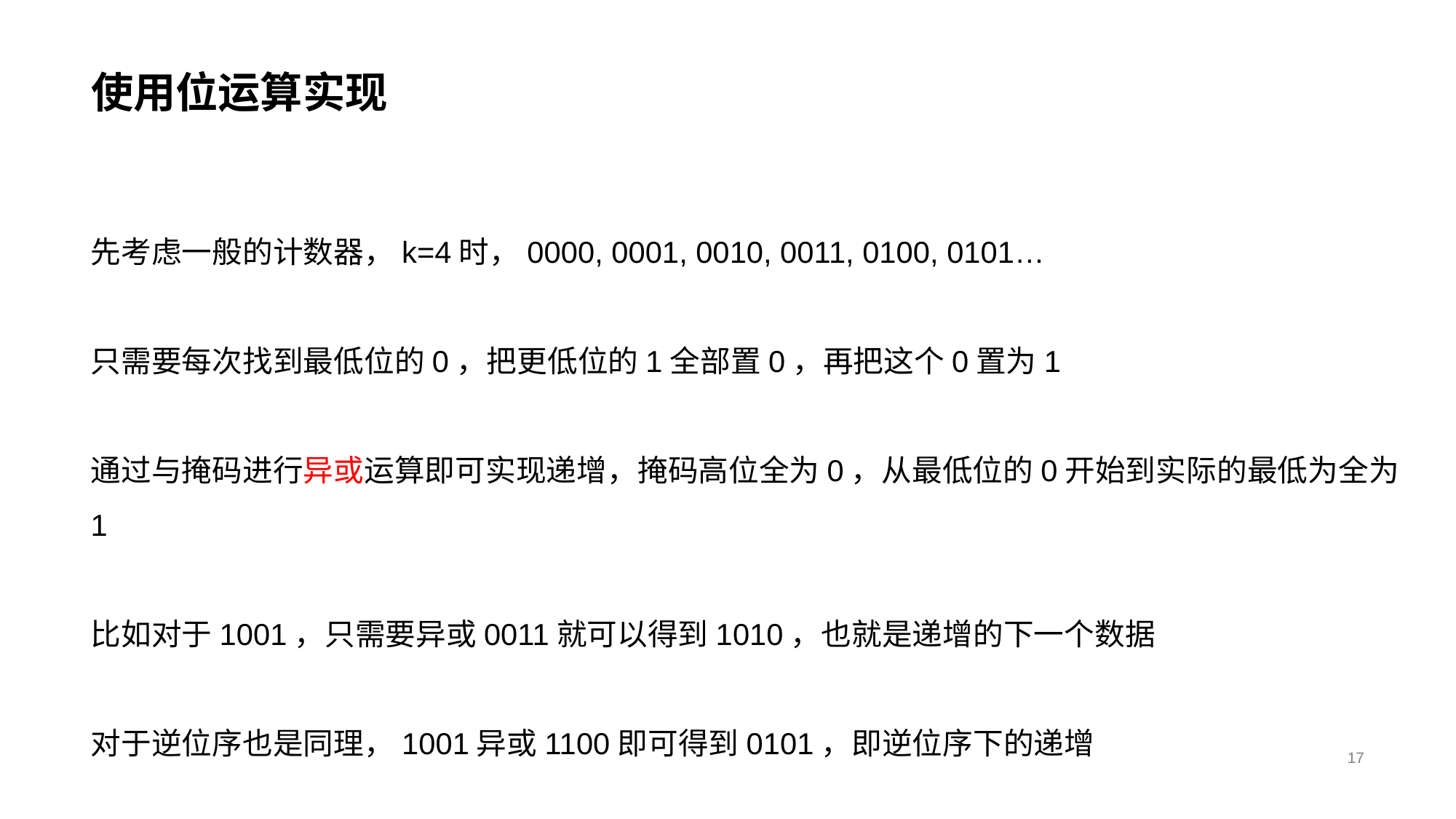

# 使用位运算实现
先考虑一般的计数器，k=4时，0000, 0001, 0010, 0011, 0100, 0101…

只需要每次找到最低位的0，把更低位的1全部置0，再把这个0置为1

通过与掩码进行异或运算即可实现递增，掩码高位全为0，从最低位的0开始到实际的最低为全为1

比如对于1001，只需要异或0011就可以得到1010，也就是递增的下一个数据

对于逆位序也是同理，1001异或1100即可得到0101，即逆位序下的递增
17